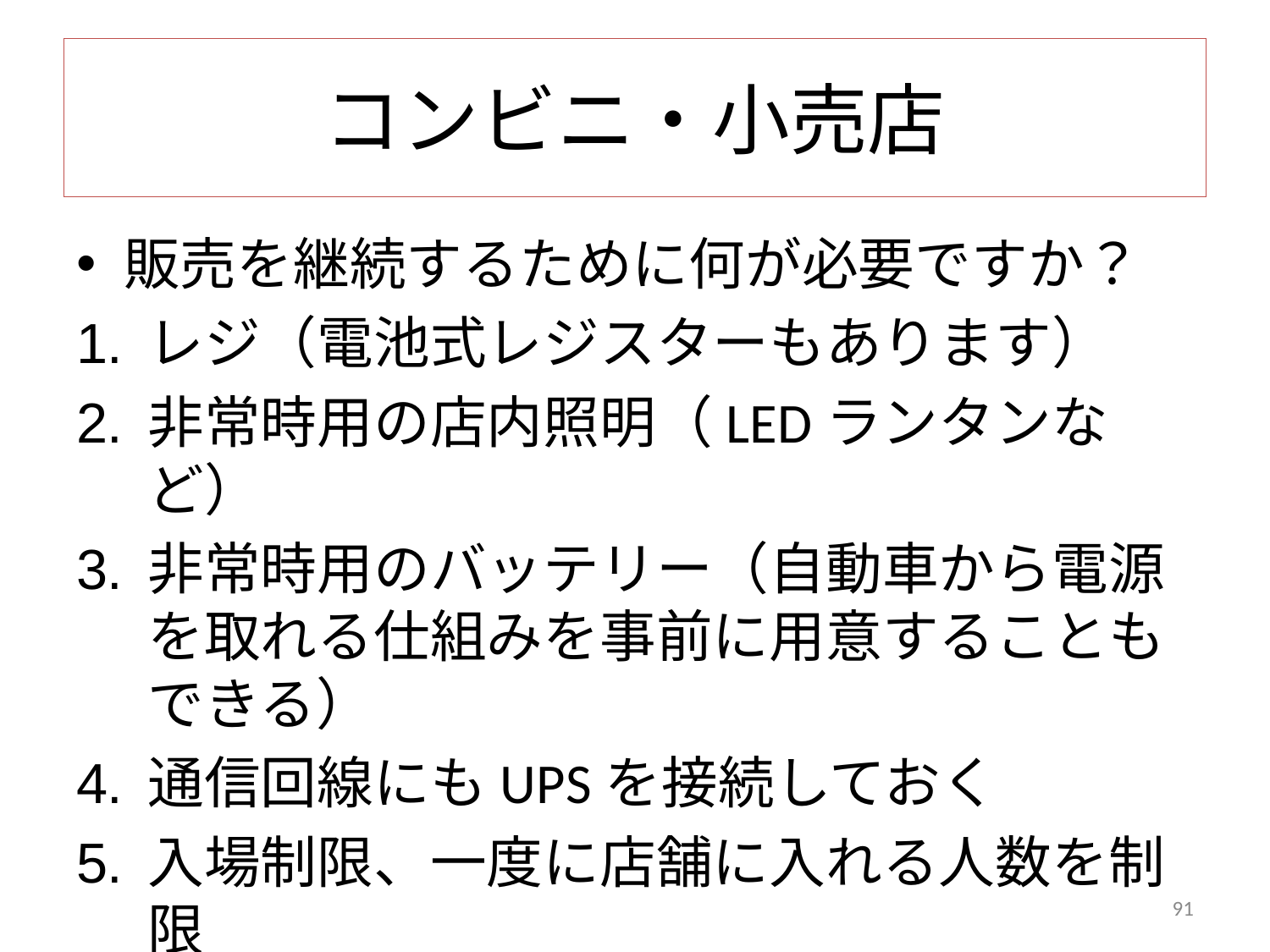

# コンビニ・小売店
販売を継続するために何が必要ですか？
レジ（電池式レジスターもあります）
非常時用の店内照明（LEDランタンなど）
非常時用のバッテリー（自動車から電源を取れる仕組みを事前に用意することもできる）
通信回線にもUPSを接続しておく
入場制限、一度に店舗に入れる人数を制限
購入制限、一人１０アイテムまでなど

91